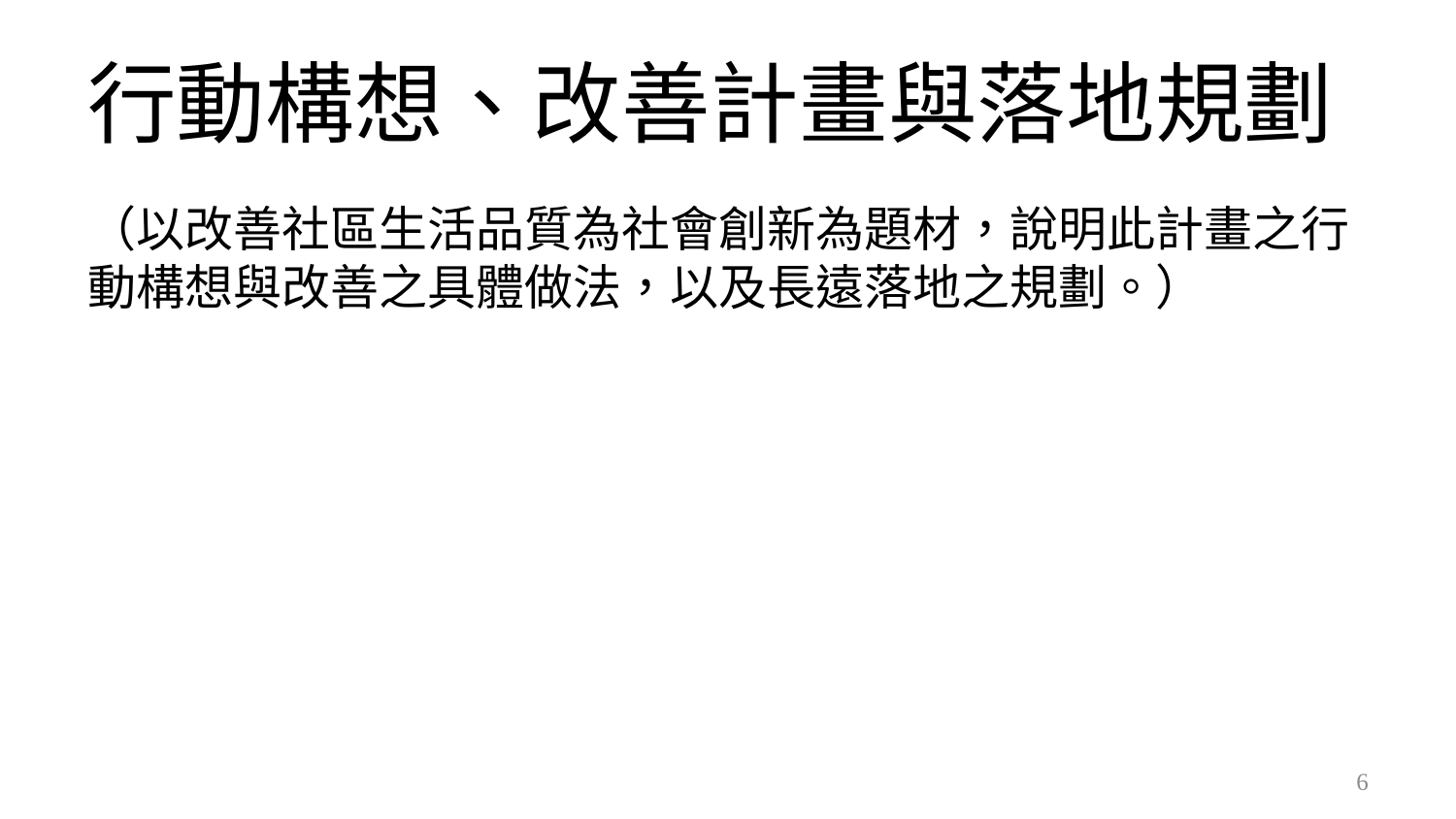

# 行動構想、改善計畫與落地規劃
（以改善社區生活品質為社會創新為題材，說明此計畫之行動構想與改善之具體做法，以及長遠落地之規劃。）
6